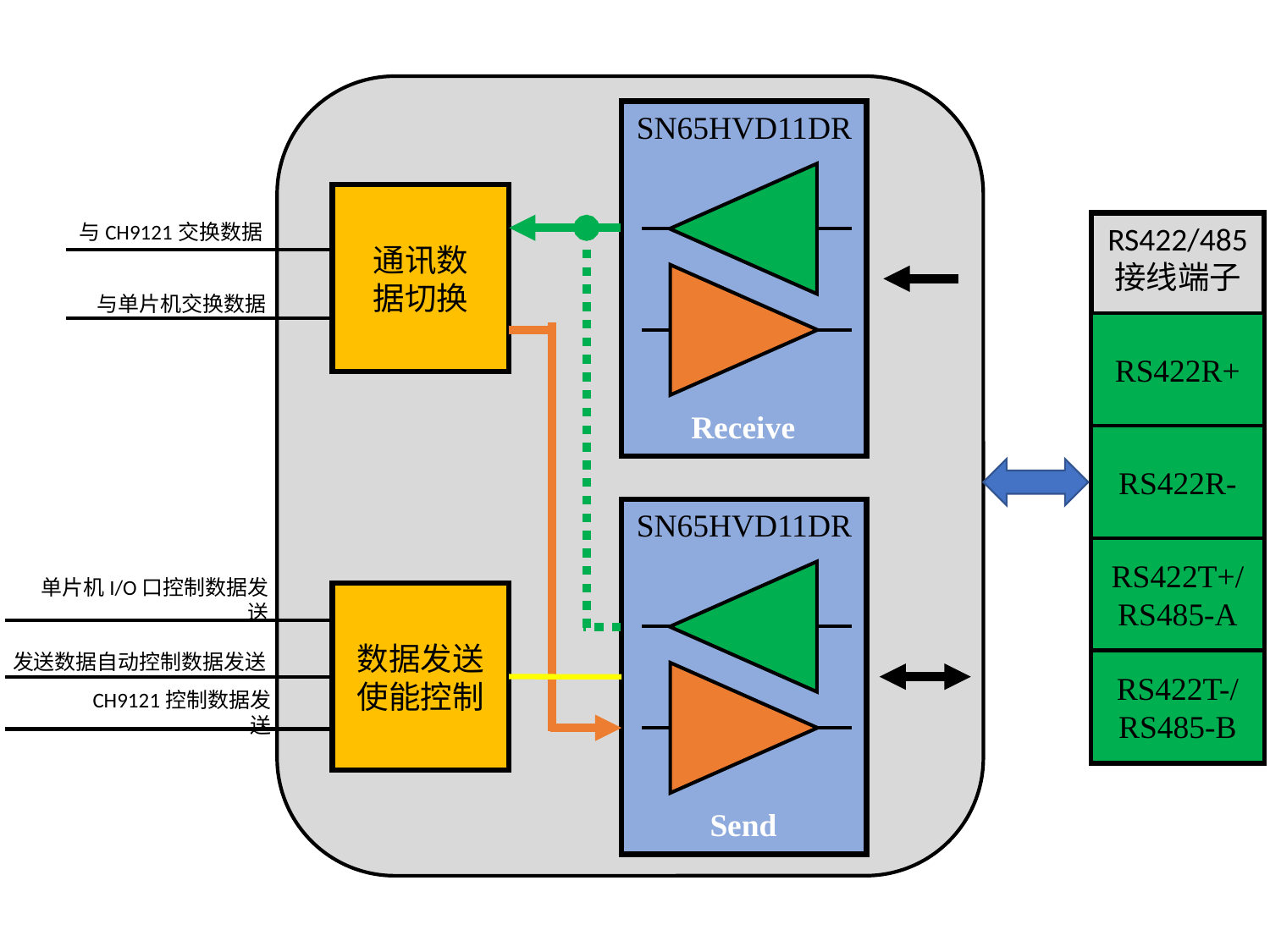

SN65HVD11DR

通讯数
据切换
与CH9121交换数据
RS422/485
接线端子

与单片机交换数据
RS422R+
Receive
RS422R-

SN65HVD11DR
RS422T+/
RS485-A

单片机I/O口控制数据发送
数据发送使能控制
发送数据自动控制数据发送
RS422T-/
RS485-B

CH9121控制数据发送
Send